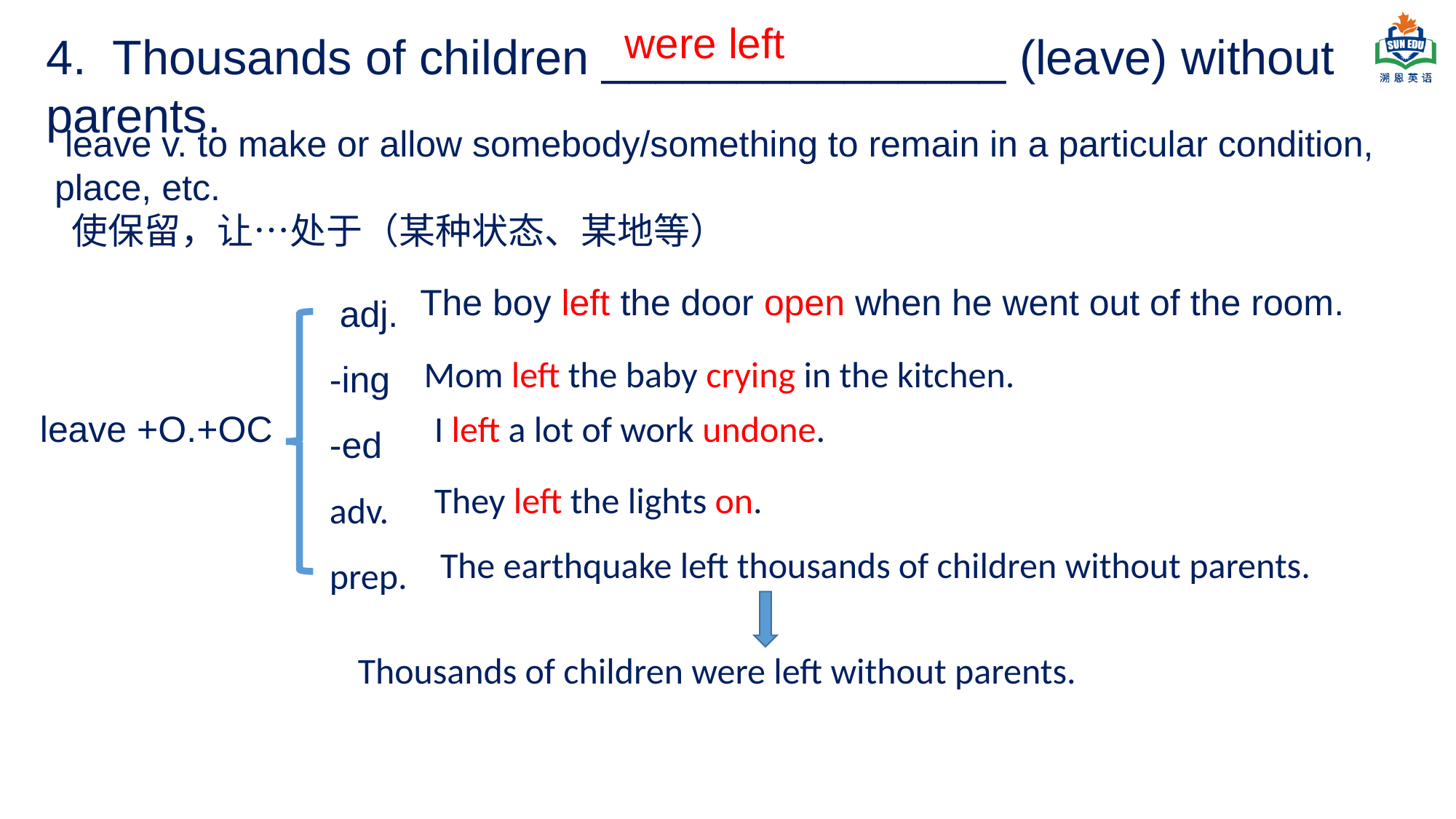

were left
4.  Thousands of children _______________ (leave) without parents.
 leave v. to make or allow somebody/something to remain in a particular condition, place, etc.
 使保留，让…处于（某种状态、某地等）
 adj.
-ing
-ed
adv.
prep.
The boy left the door open when he went out of the room.

Mom left the baby crying in the kitchen.
I left a lot of work undone.
 leave +O.+OC
They left the lights on.
The earthquake left thousands of children without parents.

Thousands of children were left without parents.